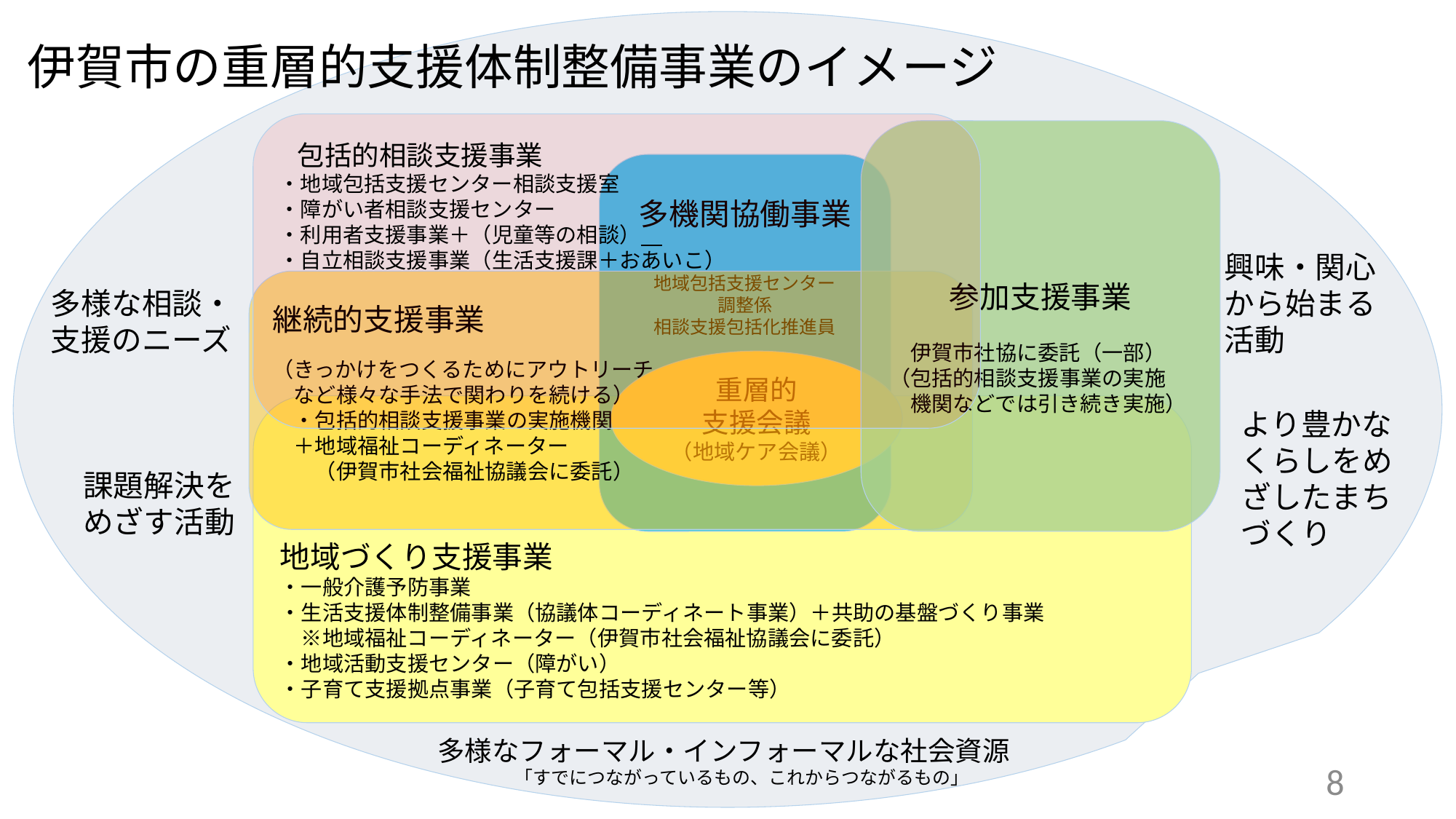

住民からの相談
地域からの情報提供

　包括的相談支援事業
・地域包括支援センター相談支援室
・障がい者相談支援センター
・利用者支援事業＋（児童等の相談）
・自立相談支援事業（生活支援課＋おあいこ）

参加支援事業

　伊賀市社協に委託（一部）
（包括的相談支援事業の実施
　機関などでは引き続き実施）

多機関協働事業

地域包括支援センター
調整係
相談支援包括化推進員

継続的支援事業

（きっかけをつくるためにアウトリーチ
　など様々な手法で関わりを続ける）
　・包括的相談支援事業の実施機関
　＋地域福祉コーディネーター
　　（伊賀市社会福祉協議会に委託）

重層的
支援会議
（地域ケア会議）

地域づくり支援事業
・一般介護予防事業
・生活支援体制整備事業（協議体コーディネート事業）＋共助の基盤づくり事業
　※地域福祉コーディネーター（伊賀市社会福祉協議会に委託）
・地域活動支援センター（障がい）
・子育て支援拠点事業（子育て包括支援センター等）
伊賀市の重層的支援体制整備事業のイメージ
興味・関心から始まる活動
多様な相談・支援のニーズ
より豊かなくらしをめざしたまちづくり
課題解決をめざす活動
多様なフォーマル・インフォーマルな社会資源
「すでにつながっているもの、これからつながるもの」
8